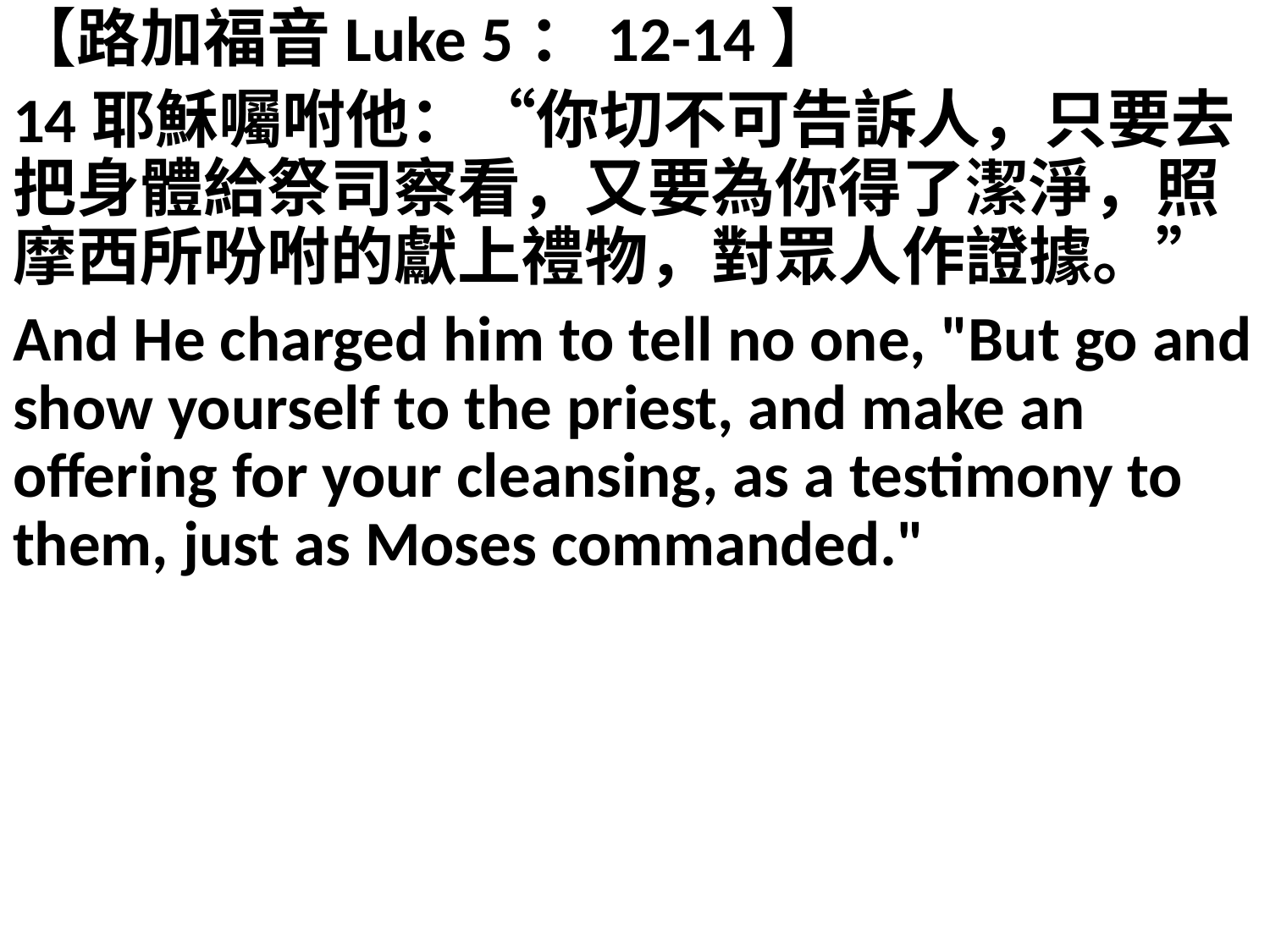

【路加福音Luke 5：12-14】
14耶穌囑咐他：“你切不可告訴人，只要去把身體給祭司察看，又要為你得了潔淨，照摩西所吩咐的獻上禮物，對眾人作證據。”
And He charged him to tell no one, "But go and show yourself to the priest, and make an offering for your cleansing, as a testimony to them, just as Moses commanded."